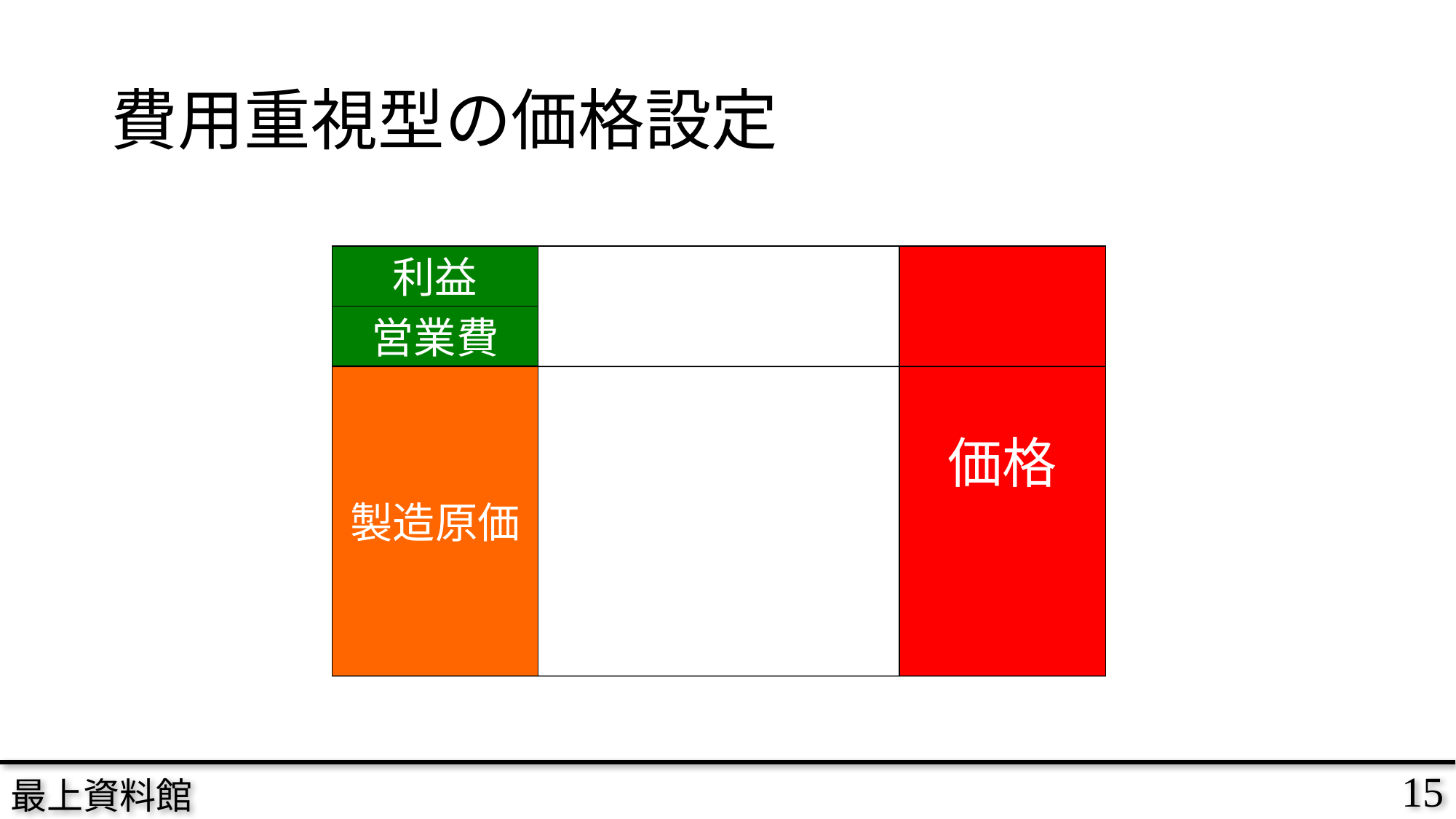

# 費用重視型の価格設定
利益

価格
マージン
営業費

製造原価